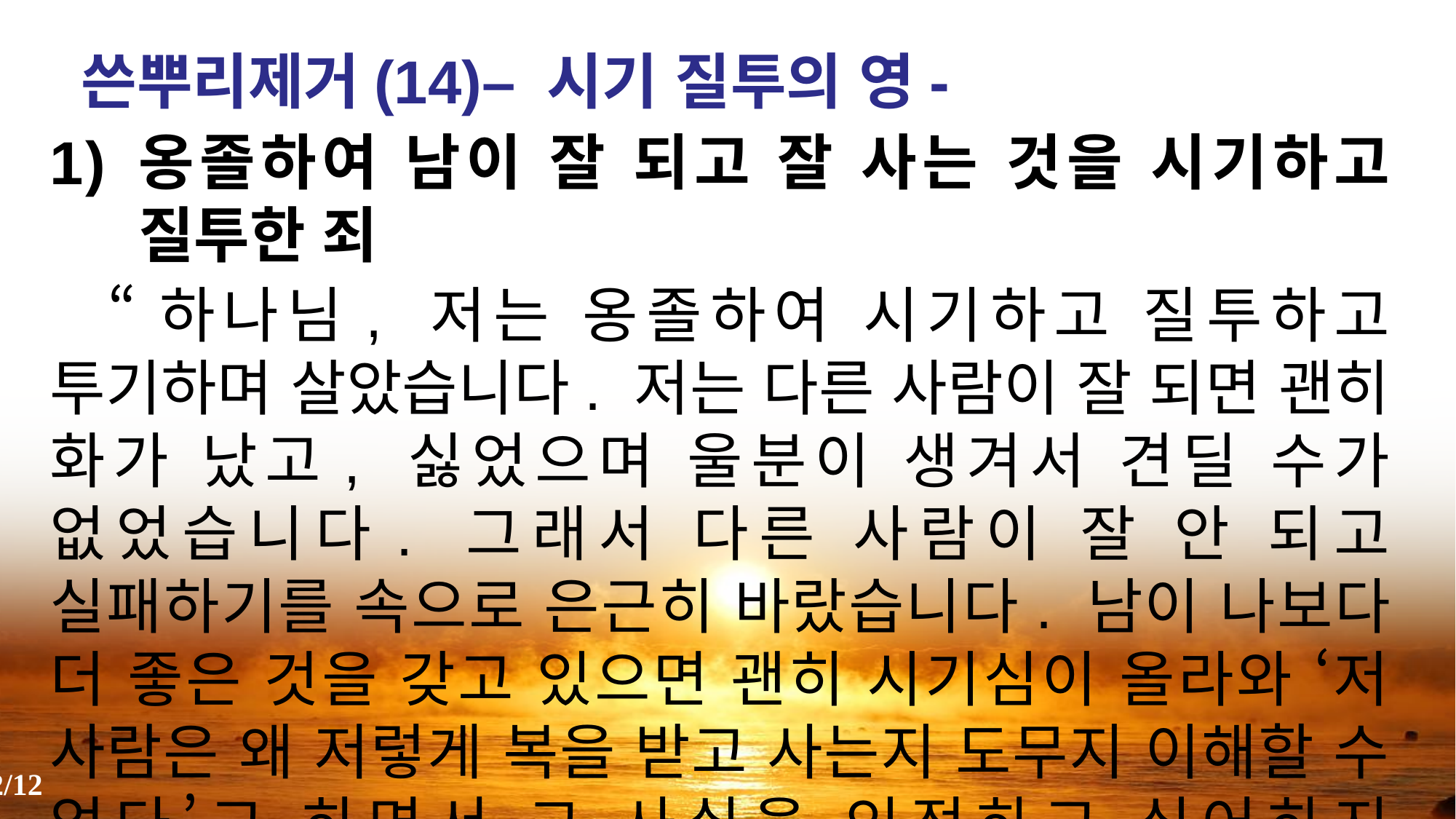

쓴뿌리제거(14)– 시기 질투의 영-
옹졸하여 남이 잘 되고 잘 사는 것을 시기하고 질투한 죄
  “하나님, 저는 옹졸하여 시기하고 질투하고 투기하며 살았습니다. 저는 다른 사람이 잘 되면 괜히 화가 났고, 싫었으며 울분이 생겨서 견딜 수가 없었습니다. 그래서 다른 사람이 잘 안 되고 실패하기를 속으로 은근히 바랐습니다. 남이 나보다 더 좋은 것을 갖고 있으면 괜히 시기심이 올라와 ‘저 사람은 왜 저렇게 복을 받고 사는지 도무지 이해할 수 없다’고 하면서 그 사실을 인정하고 싶어하지 않았습니다.